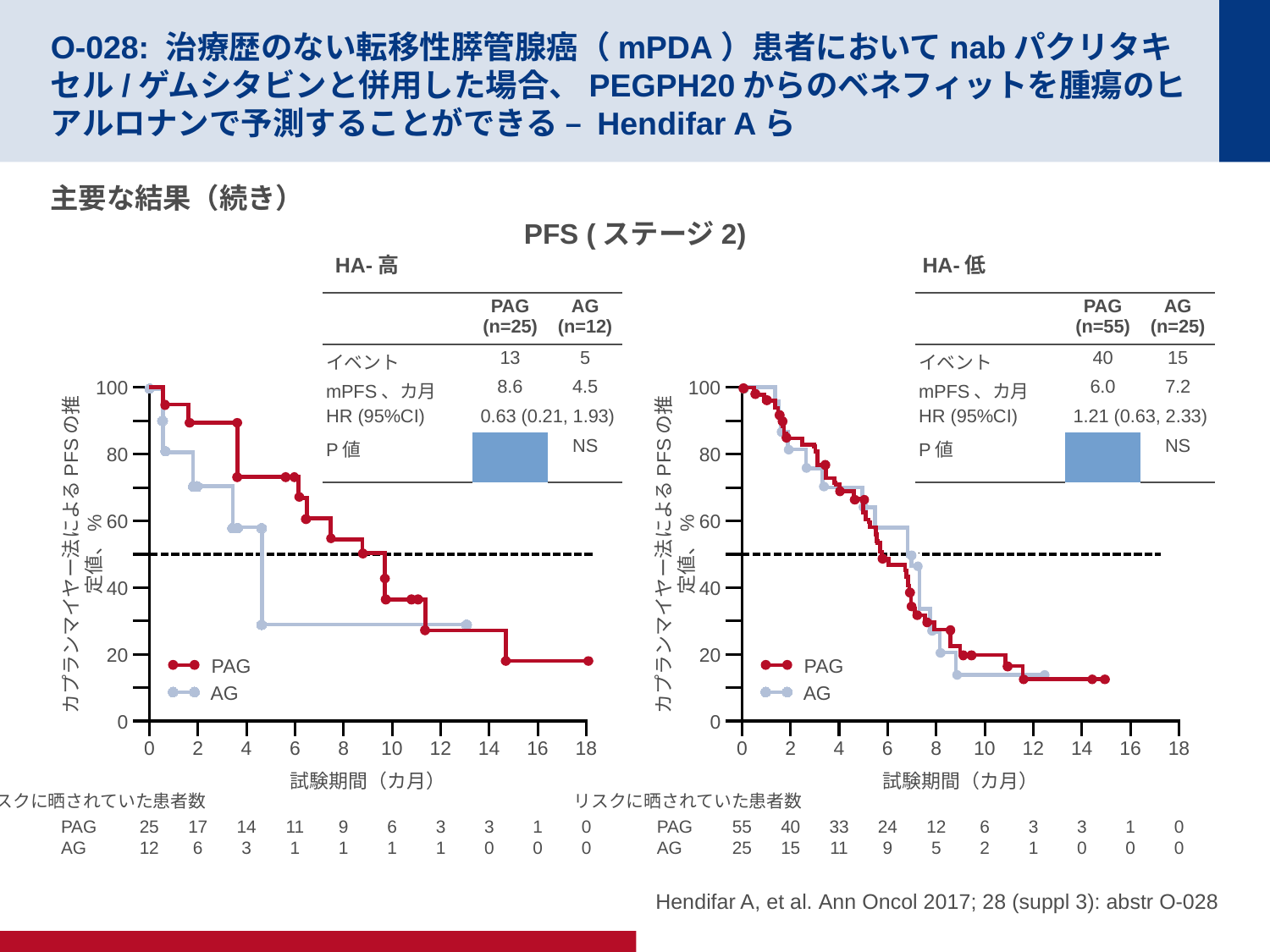

# O-028: 治療歴のない転移性膵管腺癌（mPDA）患者においてnabパクリタキセル/ゲムシタビンと併用した場合、PEGPH20からのベネフィットを腫瘍のヒアルロナンで予測することができる – Hendifar Aら
主要な結果（続き）
PFS (ステージ2)
HA-高
HA-低
|  |  | PAG (n=25) | AG (n=12) |
| --- | --- | --- | --- |
| イベント |  | 13 | 5 |
| mPFS、カ月 |  | 8.6 | 4.5 |
| HR (95%CI) |  | 0.63 (0.21, 1.93) |  |
| P値 |  | NS |  |
|  |  | PAG (n=55) | AG (n=25) |
| --- | --- | --- | --- |
| イベント |  | 40 | 15 |
| mPFS、カ月 |  | 6.0 | 7.2 |
| HR (95%CI) |  | 1.21 (0.63, 2.33) |  |
| P値 |  | NS |  |
100
100

80
80
60
60
カプランマイヤー法によるPFSの推定値、%
カプランマイヤー法によるPFSの推定値、%
40
40
20
20
PAG
PAG

AG
AG

0
0
0
2
4
6
8
10
12
14
16
18
0
2
4
6
8
10
12
14
16
18
試験期間（カ月）
試験期間（カ月）
リスクに晒されていた患者数
リスクに晒されていた患者数
PAG
AG
25
12
17
6
14
3
11
1
9
1
6
1
3
1
3
0
1
0
0
0
PAG
AG
55
25
40
15
33
11
24
9
12
5
6
2
3
1
3
0
1
0
0
0
Hendifar A, et al. Ann Oncol 2017; 28 (suppl 3): abstr O-028